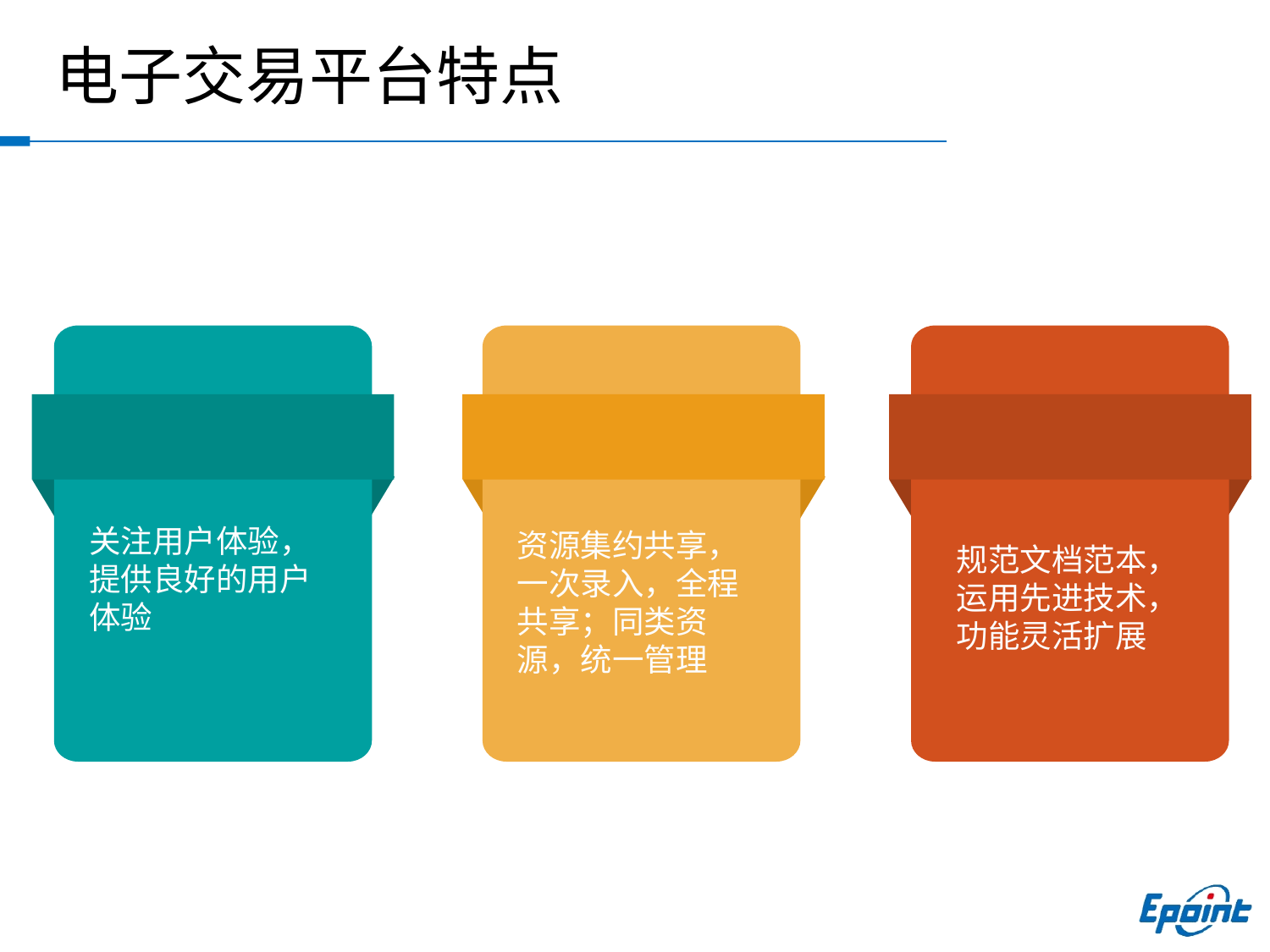

# 电子交易平台特点

关注用户体验，提供良好的用户体验
资源集约共享，一次录入，全程共享；同类资源，统一管理
规范文档范本，运用先进技术，功能灵活扩展